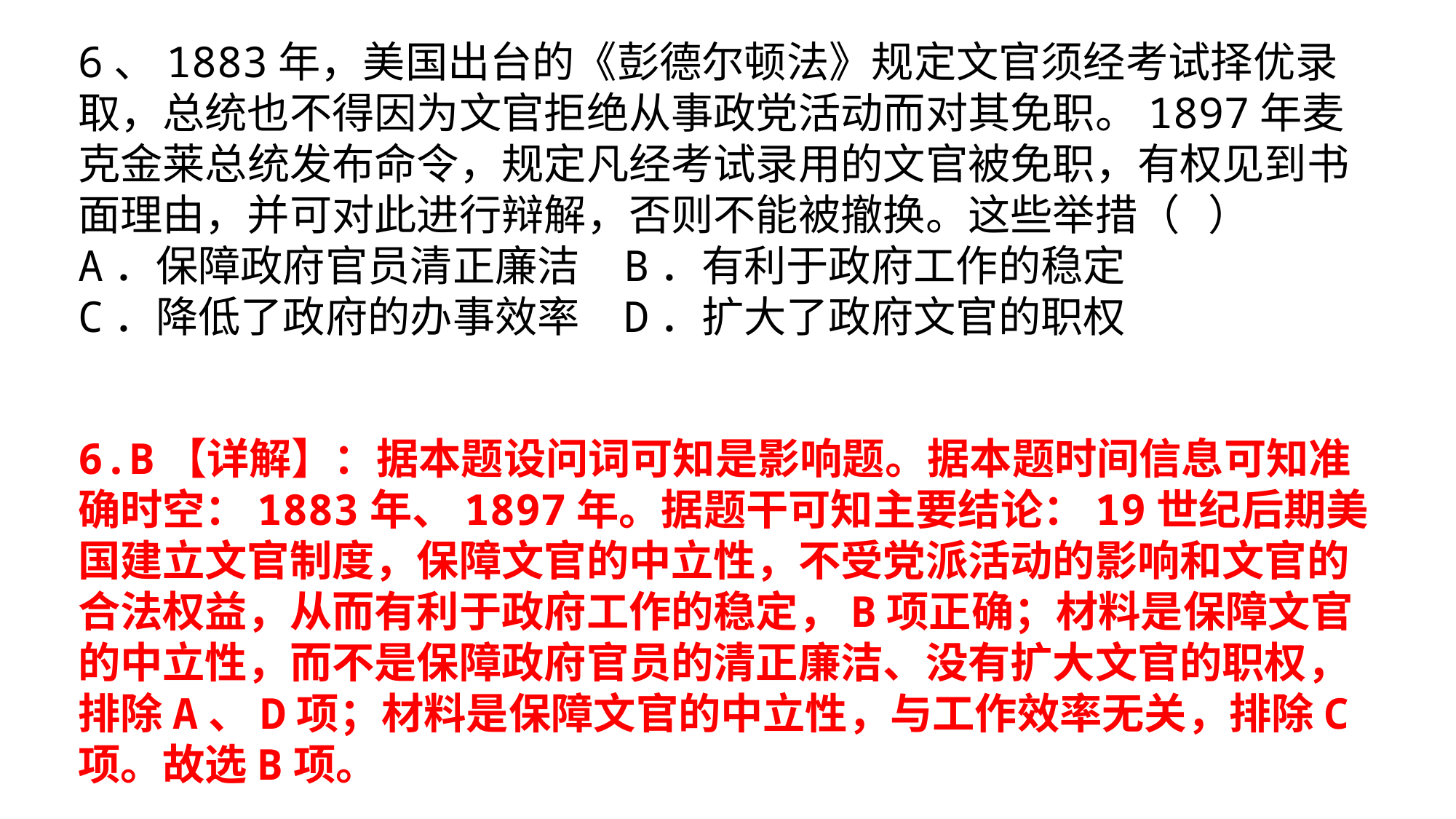

6、1883年，美国出台的《彭德尔顿法》规定文官须经考试择优录取，总统也不得因为文官拒绝从事政党活动而对其免职。1897年麦克金莱总统发布命令，规定凡经考试录用的文官被免职，有权见到书面理由，并可对此进行辩解，否则不能被撤换。这些举措（   ）
A．保障政府官员清正廉洁	B．有利于政府工作的稳定
C．降低了政府的办事效率	D．扩大了政府文官的职权

6.B【详解】：据本题设问词可知是影响题。据本题时间信息可知准确时空：1883年、1897年。据题干可知主要结论：19世纪后期美国建立文官制度，保障文官的中立性，不受党派活动的影响和文官的合法权益，从而有利于政府工作的稳定，B项正确；材料是保障文官的中立性，而不是保障政府官员的清正廉洁、没有扩大文官的职权，排除A、D项；材料是保障文官的中立性，与工作效率无关，排除C项。故选B项。